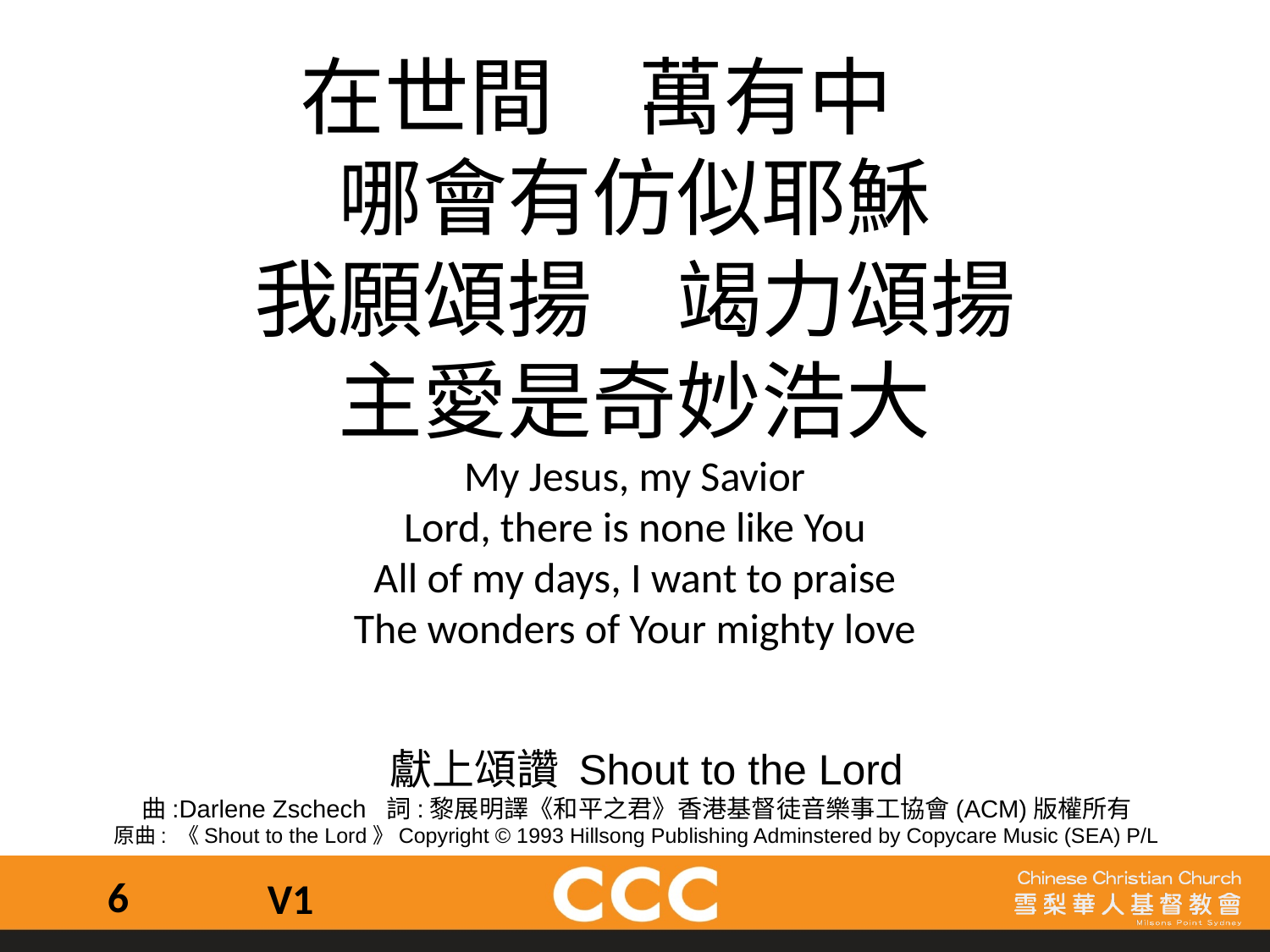

在世間　萬有中
哪會有仿似耶穌
我願頌揚　竭力頌揚
主愛是奇妙浩大
My Jesus, my Savior
Lord, there is none like You
All of my days, I want to praise
The wonders of Your mighty love
 獻上頌讚 Shout to the Lord
曲:Darlene Zschech  詞:黎展明譯《和平之君》香港基督徒音樂事工協會(ACM)版權所有
原曲: 《Shout to the Lord》Copyright © 1993 Hillsong Publishing Adminstered by Copycare Music (SEA) P/L
6
V1